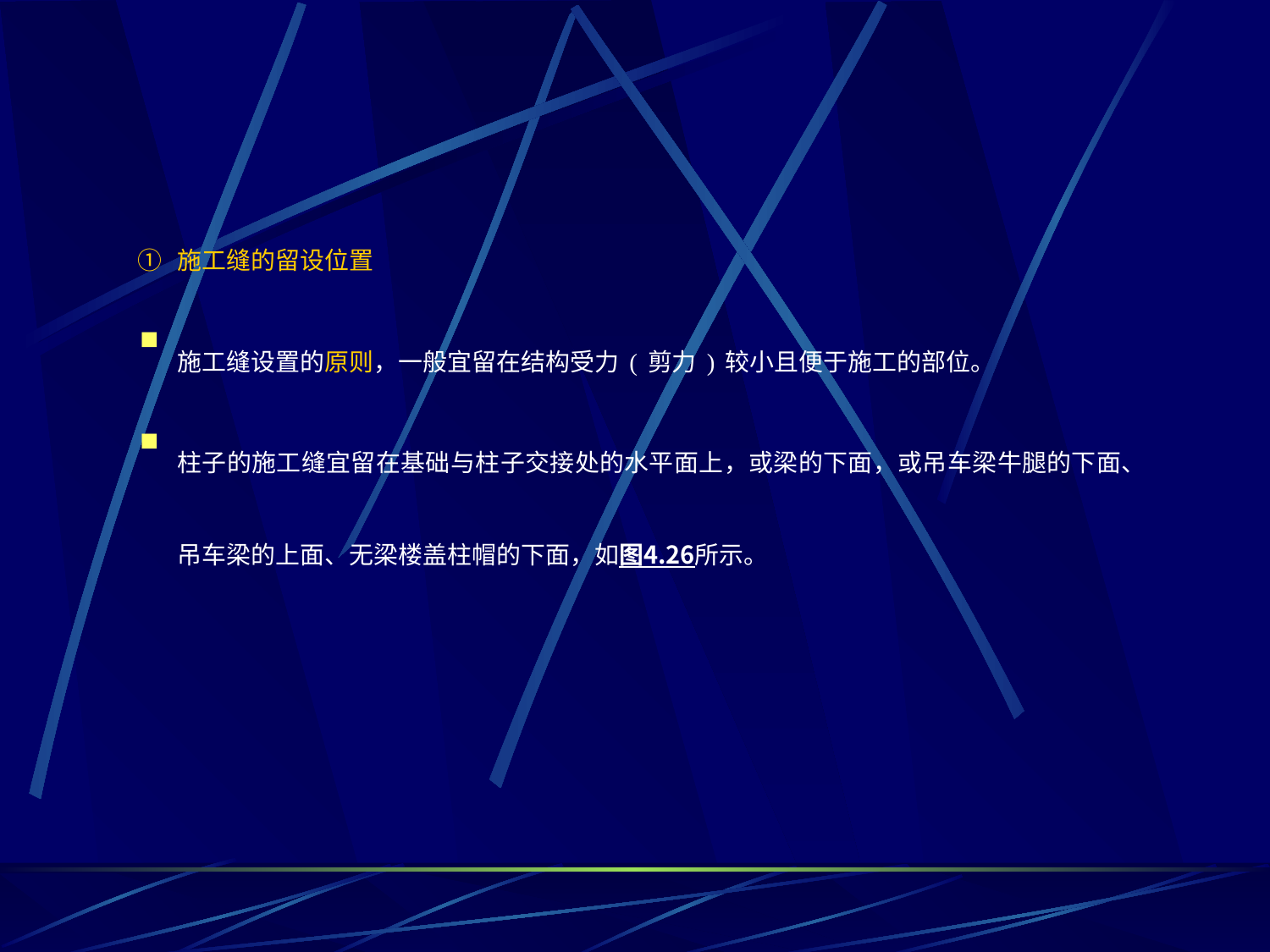

① 施工缝的留设位置
施工缝设置的原则，一般宜留在结构受力(剪力)较小且便于施工的部位。
柱子的施工缝宜留在基础与柱子交接处的水平面上，或梁的下面，或吊车梁牛腿的下面、吊车梁的上面、无梁楼盖柱帽的下面，如图4.26所示。